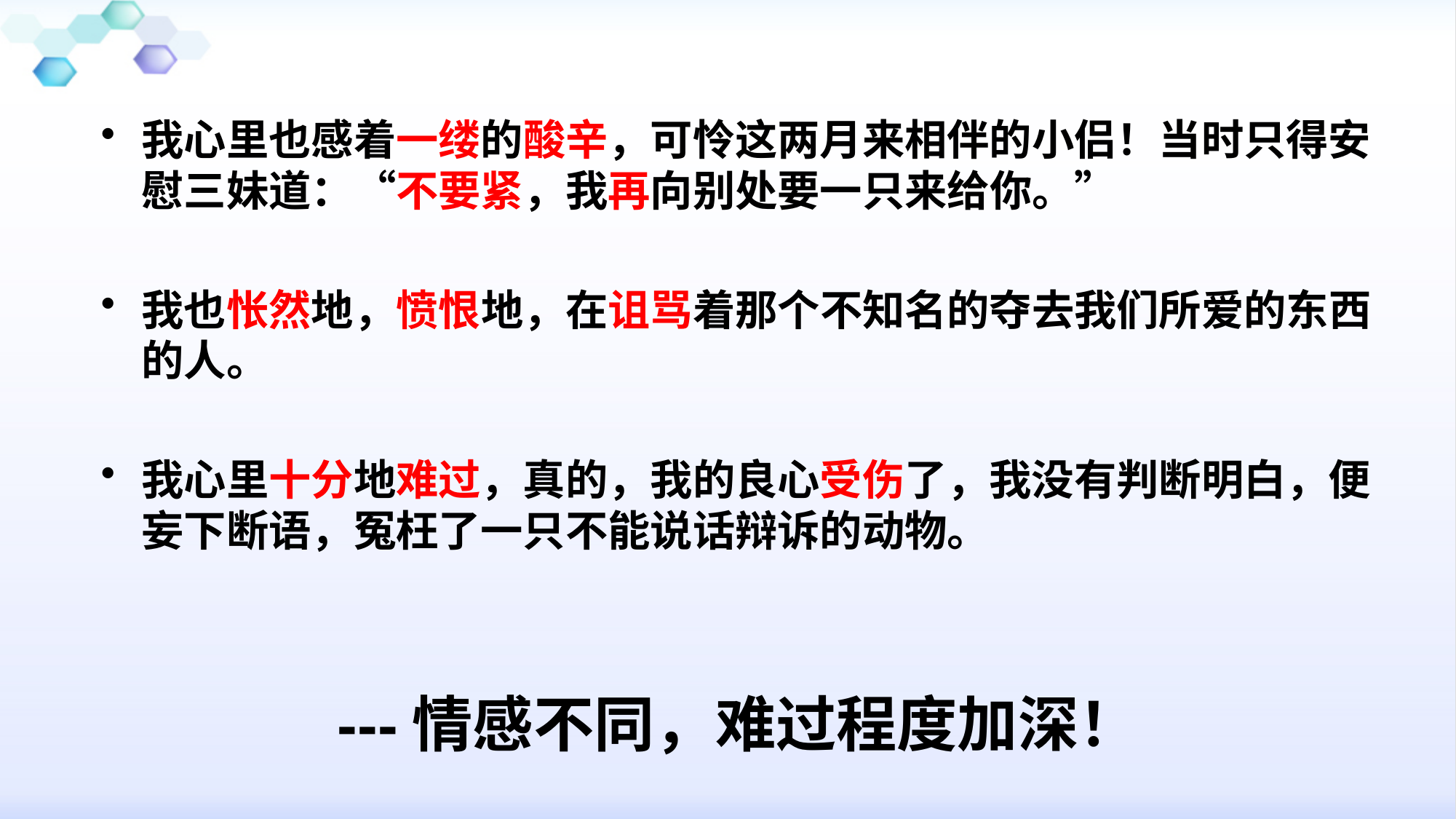

我心里也感着一缕的酸辛，可怜这两月来相伴的小侣！当时只得安慰三妹道：“不要紧，我再向别处要一只来给你。”

我也怅然地，愤恨地，在诅骂着那个不知名的夺去我们所爱的东西的人。

我心里十分地难过，真的，我的良心受伤了，我没有判断明白，便妄下断语，冤枉了一只不能说话辩诉的动物。
---情感不同，难过程度加深！